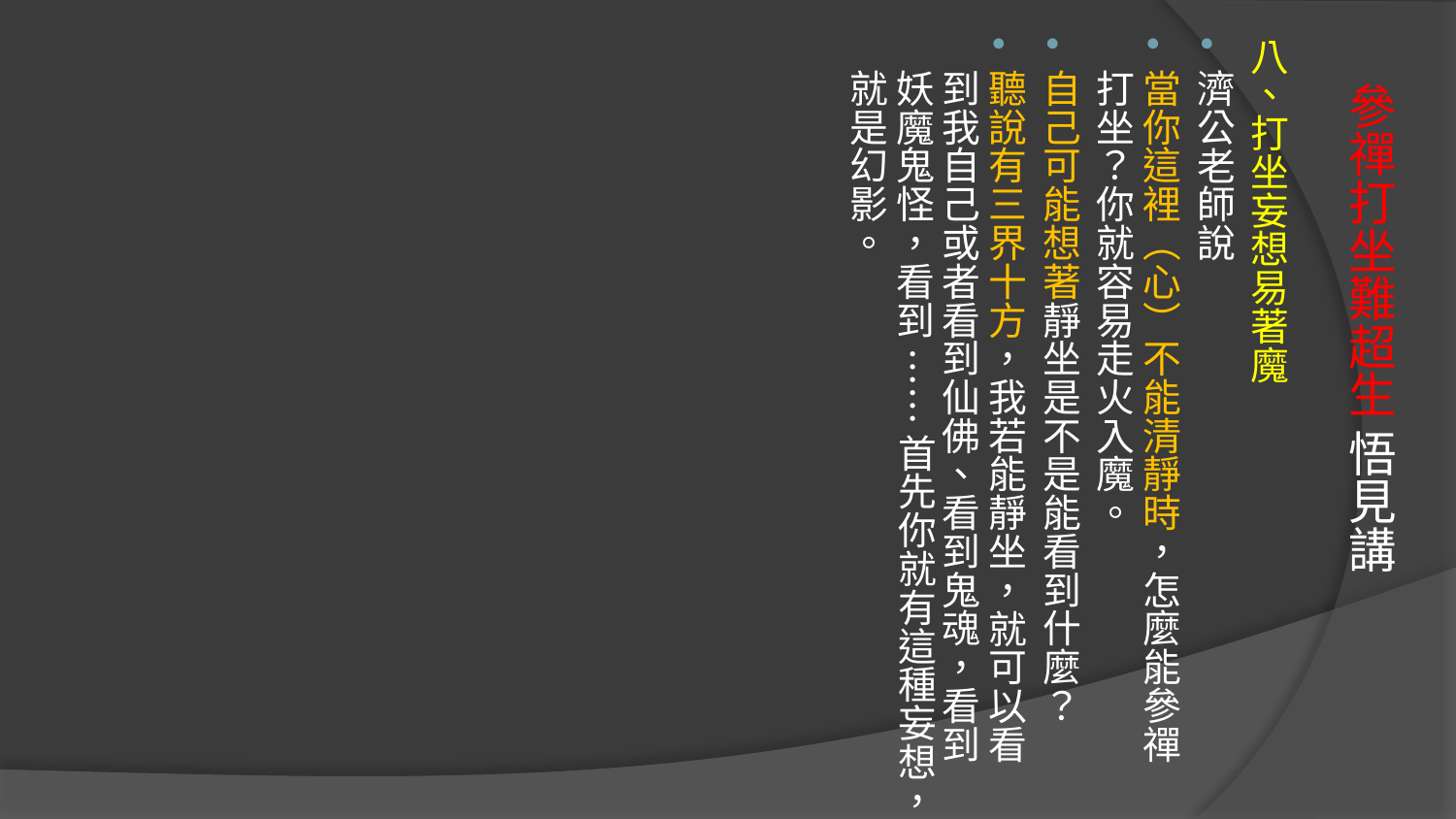

八、打坐妄想易著魔
濟公老師說
當你這裡（心）不能清靜時，怎麼能參禪打坐？你就容易走火入魔。
自己可能想著靜坐是不是能看到什麼？
聽說有三界十方，我若能靜坐，就可以看到我自己或者看到仙佛、看到鬼魂，看到妖魔鬼怪，看到 …… 首先你就有這種妄想，就是幻影。

# 參禪打坐難超生 悟見講